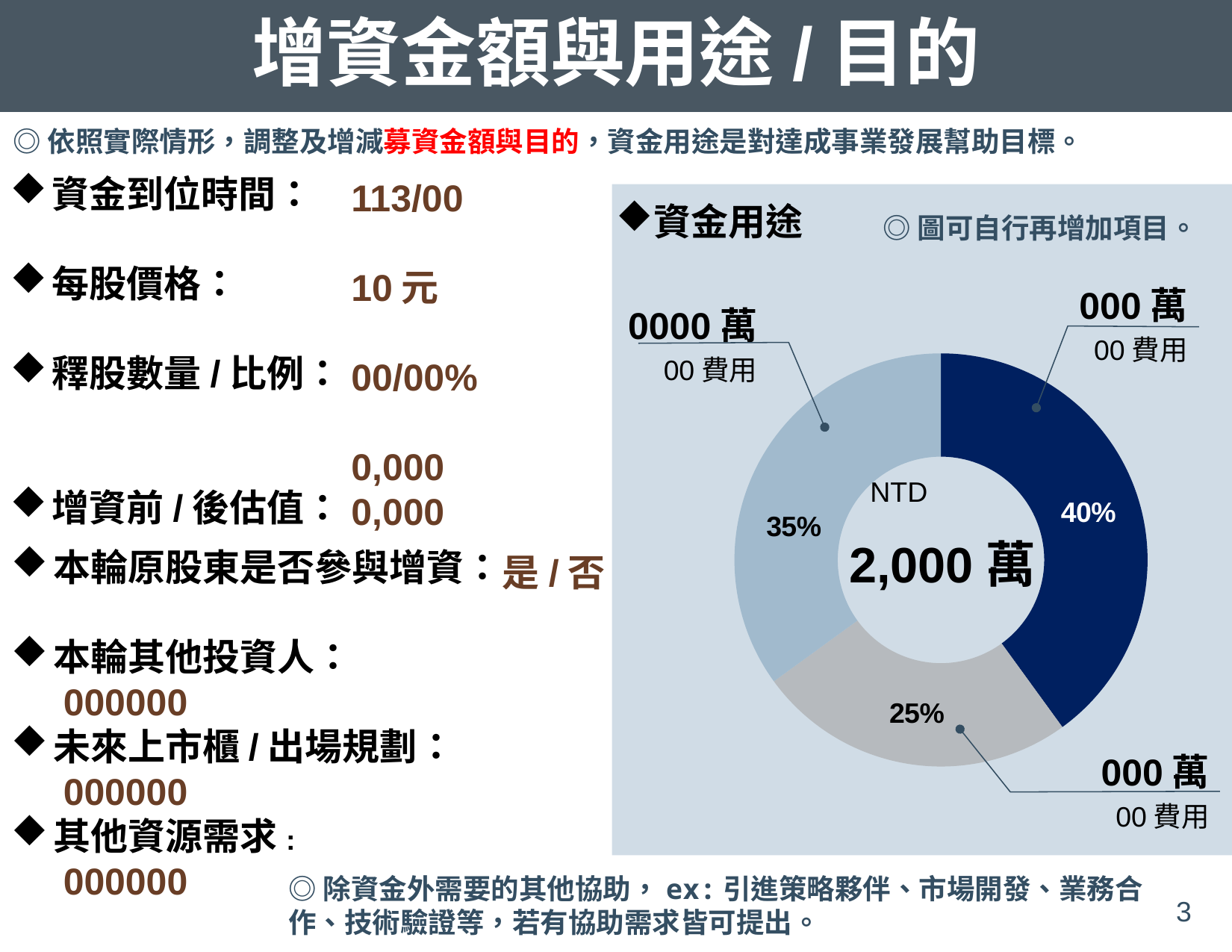

增資金額與用途/目的
◎依照實際情形，調整及增減募資金額與目的，資金用途是對達成事業發展幫助目標。
資金到位時間：

每股價格：

釋股數量/比例：

增資前/後估值：
113/00

10元

00/00%

0,000
0,000
資金用途

◎圖可自行再增加項目。
000萬
00費用
0000萬
00費用

### Chart

| Category | % |
|---|---|
| lightgreen | 40.0 |
| black | 25.0 |
| blue | 35.0 |

本輪原股東是否參與增資：

本輪其他投資人：
     000000
未來上市櫃/出場規劃：
     000000
其他資源需求:
     000000
NTD
2,000萬
是/否

000萬
00費用
◎除資金外需要的其他協助，ex:引進策略夥伴、市場開發、業務合作、技術驗證等，若有協助需求皆可提出。
3